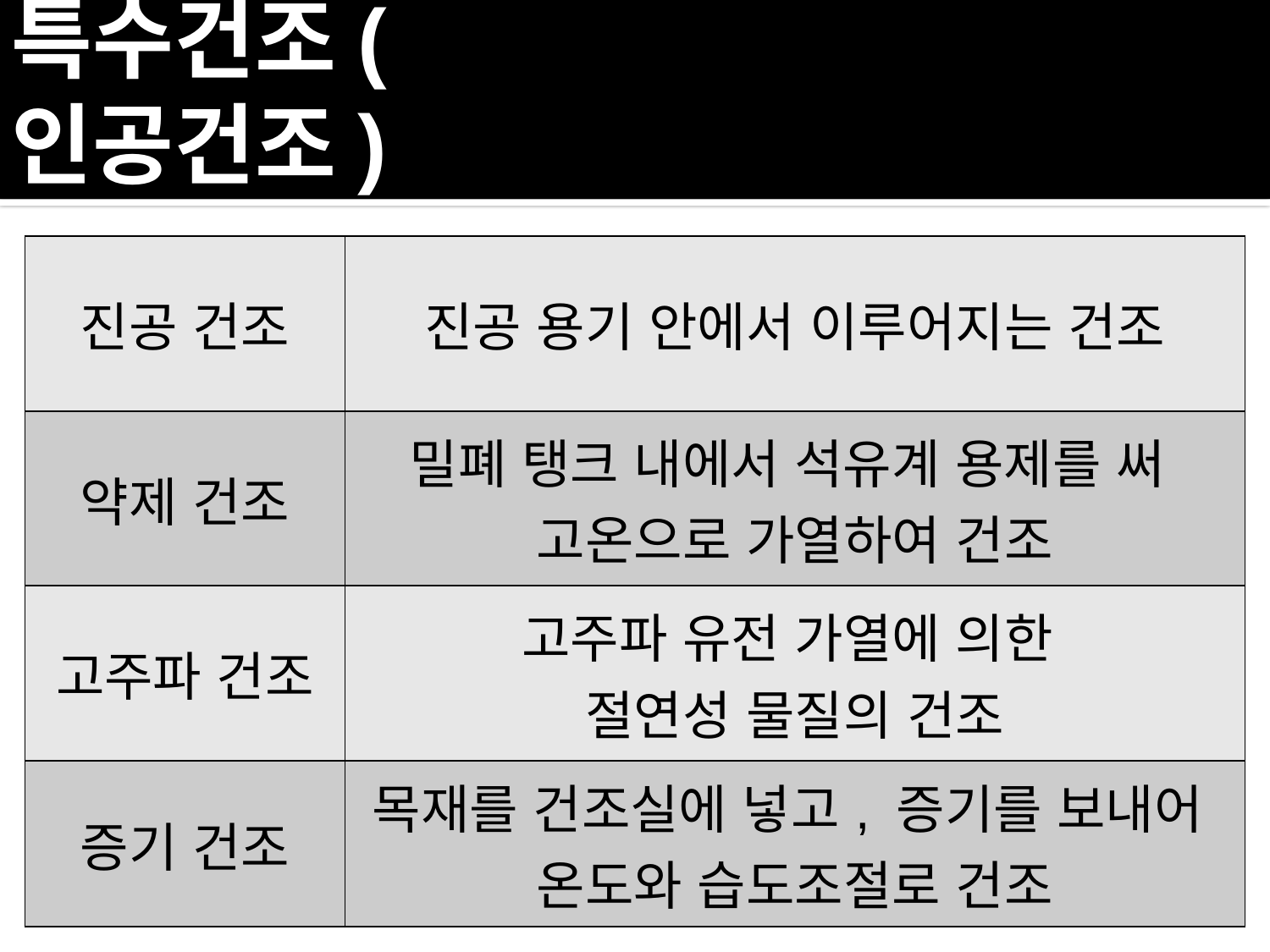

# 특수건조(인공건조)
| 진공 건조 | 진공 용기 안에서 이루어지는 건조 |
| --- | --- |
| 약제 건조 | 밀폐 탱크 내에서 석유계 용제를 써 고온으로 가열하여 건조 |
| 고주파 건조 | 고주파 유전 가열에 의한 절연성 물질의 건조 |
| 증기 건조 | 목재를 건조실에 넣고, 증기를 보내어 온도와 습도조절로 건조 |